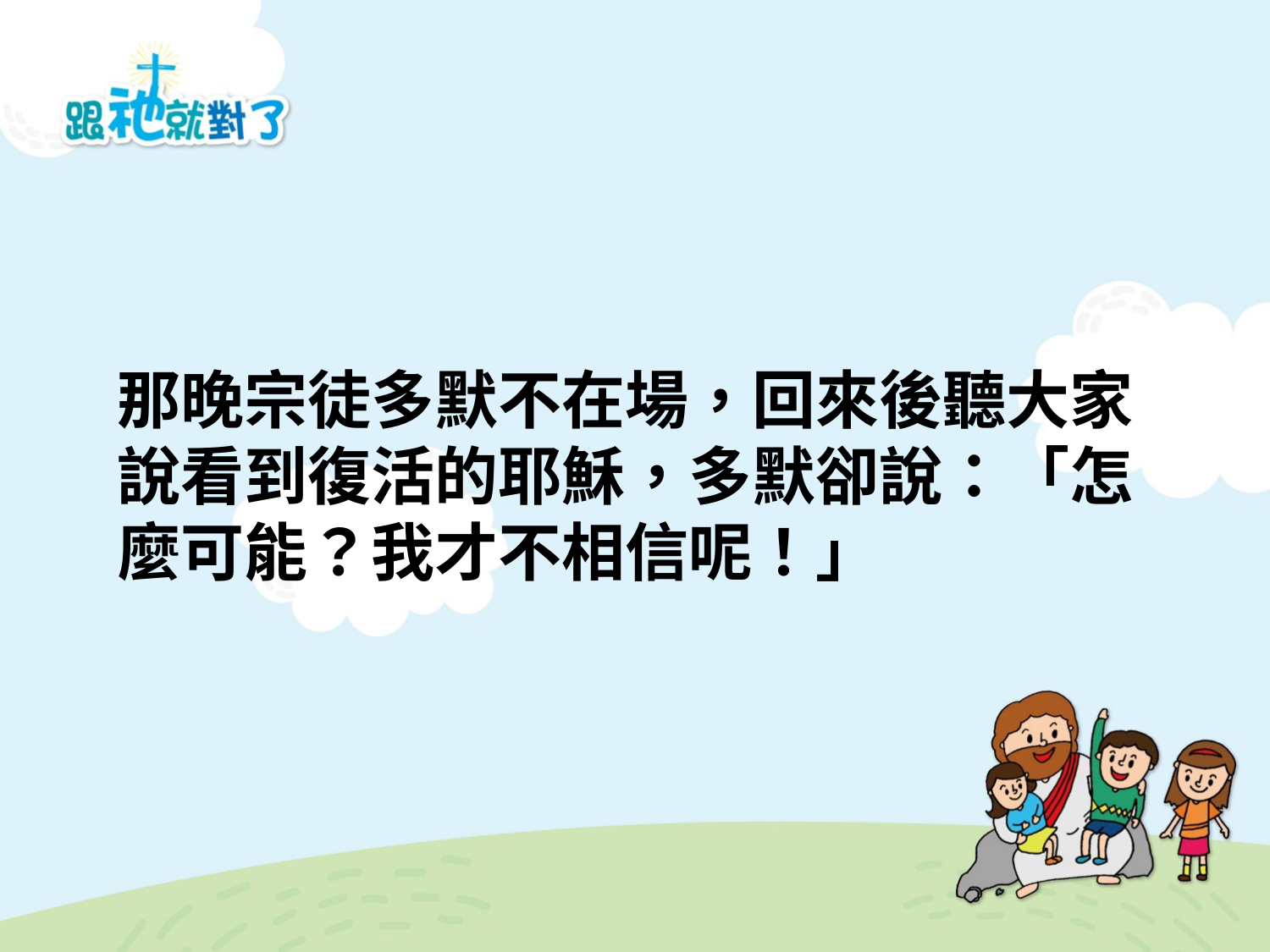

那晚宗徒多默不在場，回來後聽大家說看到復活的耶穌，多默卻說：「怎麼可能？我才不相信呢！」